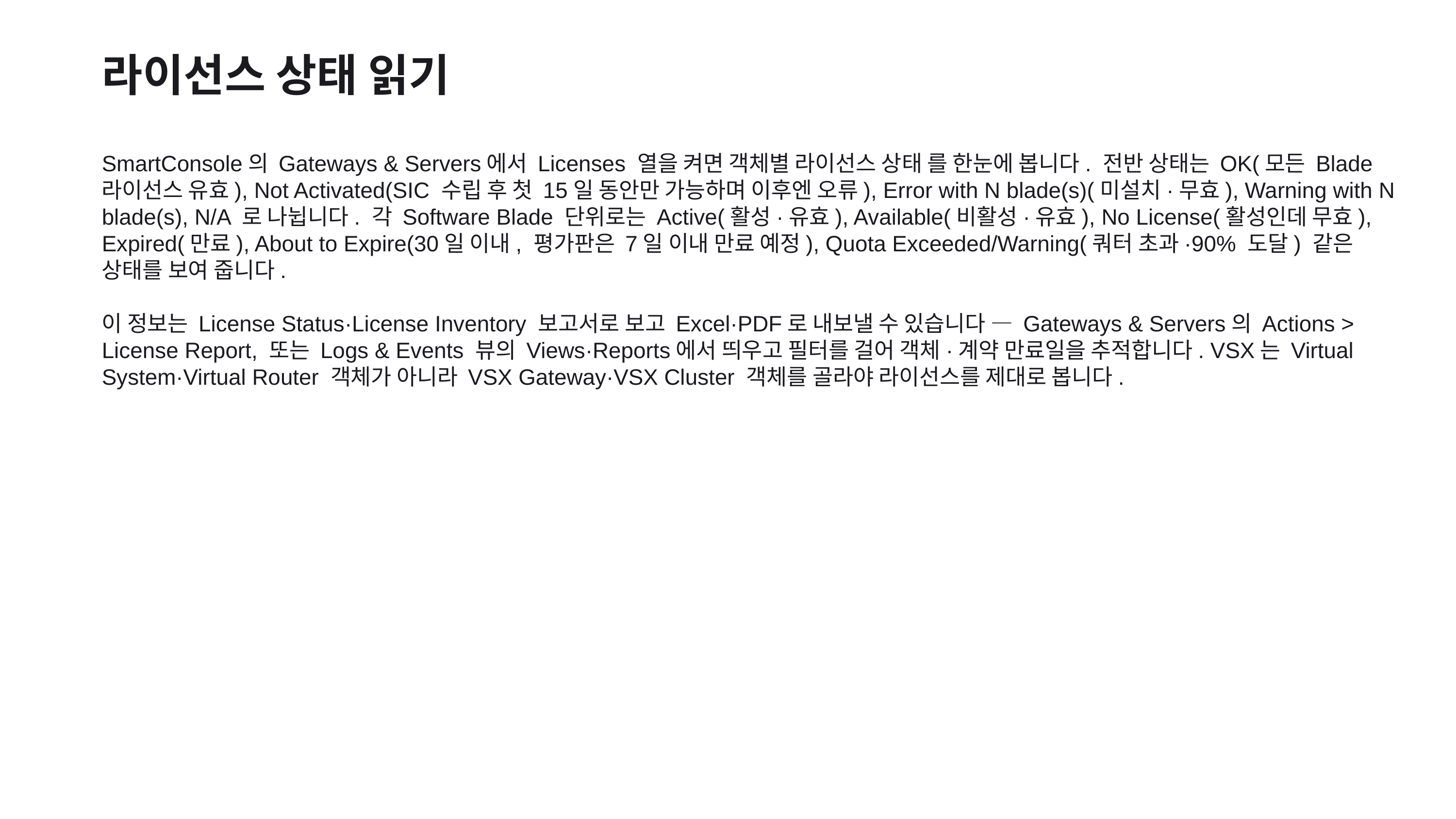

라이선스 상태 읽기
SmartConsole의 Gateways & Servers에서 Licenses 열을 켜면 객체별 라이선스 상태 를 한눈에 봅니다. 전반 상태는 OK(모든 Blade 라이선스 유효), Not Activated(SIC 수립 후 첫 15일 동안만 가능하며 이후엔 오류), Error with N blade(s)(미설치·무효), Warning with N blade(s), N/A 로 나뉩니다. 각 Software Blade 단위로는 Active(활성·유효), Available(비활성·유효), No License(활성인데 무효), Expired(만료), About to Expire(30일 이내, 평가판은 7일 이내 만료 예정), Quota Exceeded/Warning(쿼터 초과·90% 도달) 같은 상태를 보여 줍니다.

이 정보는 License Status·License Inventory 보고서로 보고 Excel·PDF로 내보낼 수 있습니다 — Gateways & Servers의 Actions > License Report, 또는 Logs & Events 뷰의 Views·Reports에서 띄우고 필터를 걸어 객체·계약 만료일을 추적합니다. VSX는 Virtual System·Virtual Router 객체가 아니라 VSX Gateway·VSX Cluster 객체를 골라야 라이선스를 제대로 봅니다.